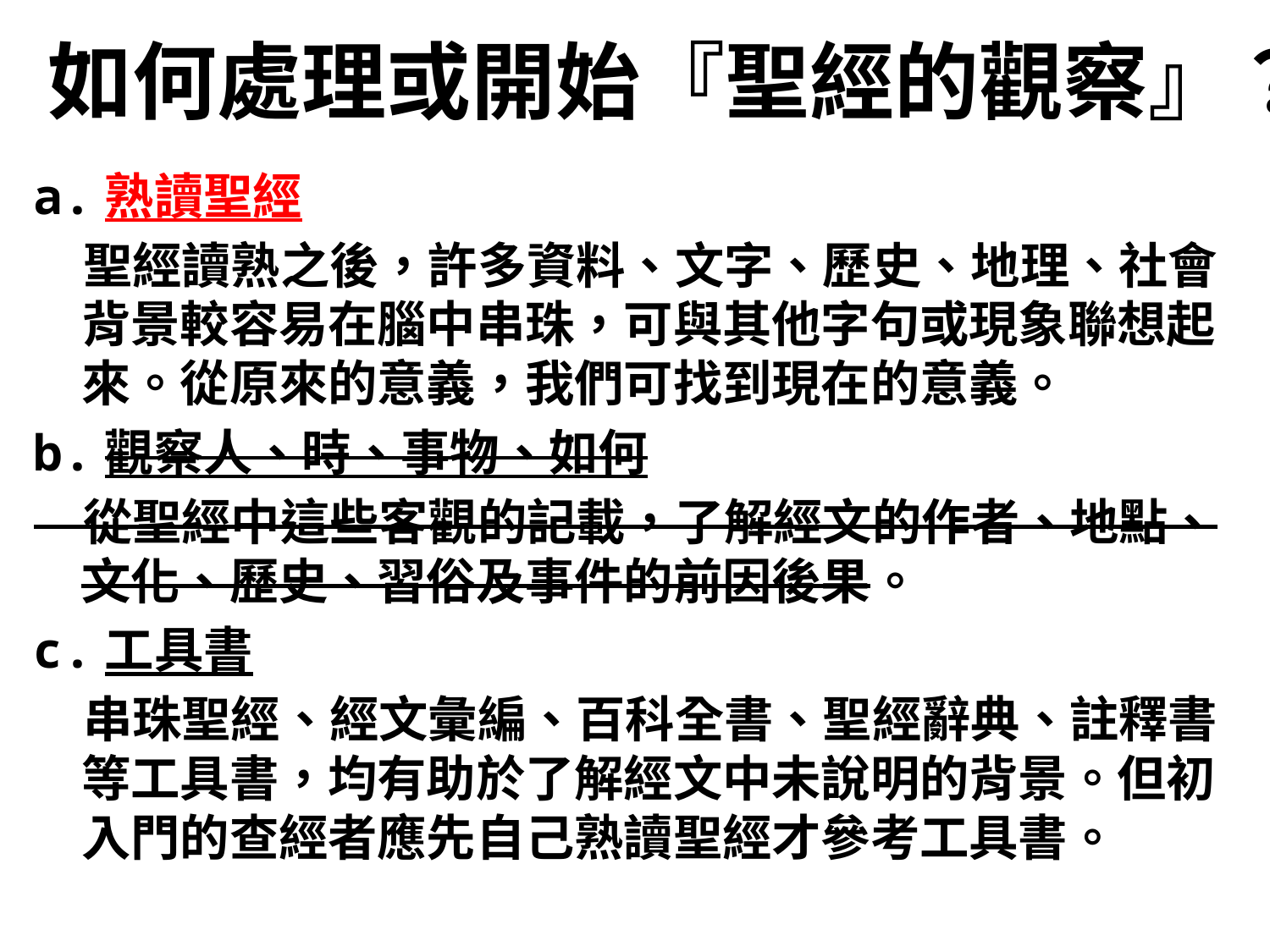

# 如何處理或開始『聖經的觀察』？
a.熟讀聖經
　聖經讀熟之後，許多資料、文字、歷史、地理、社會背景較容易在腦中串珠，可與其他字句或現象聯想起來。從原來的意義，我們可找到現在的意義。
b.觀察人、時、事物、如何
　從聖經中這些客觀的記載，了解經文的作者、地點、文化、歷史、習俗及事件的前因後果。
c.工具書
　串珠聖經、經文彙編、百科全書、聖經辭典、註釋書等工具書，均有助於了解經文中未說明的背景。但初入門的查經者應先自己熟讀聖經才參考工具書。